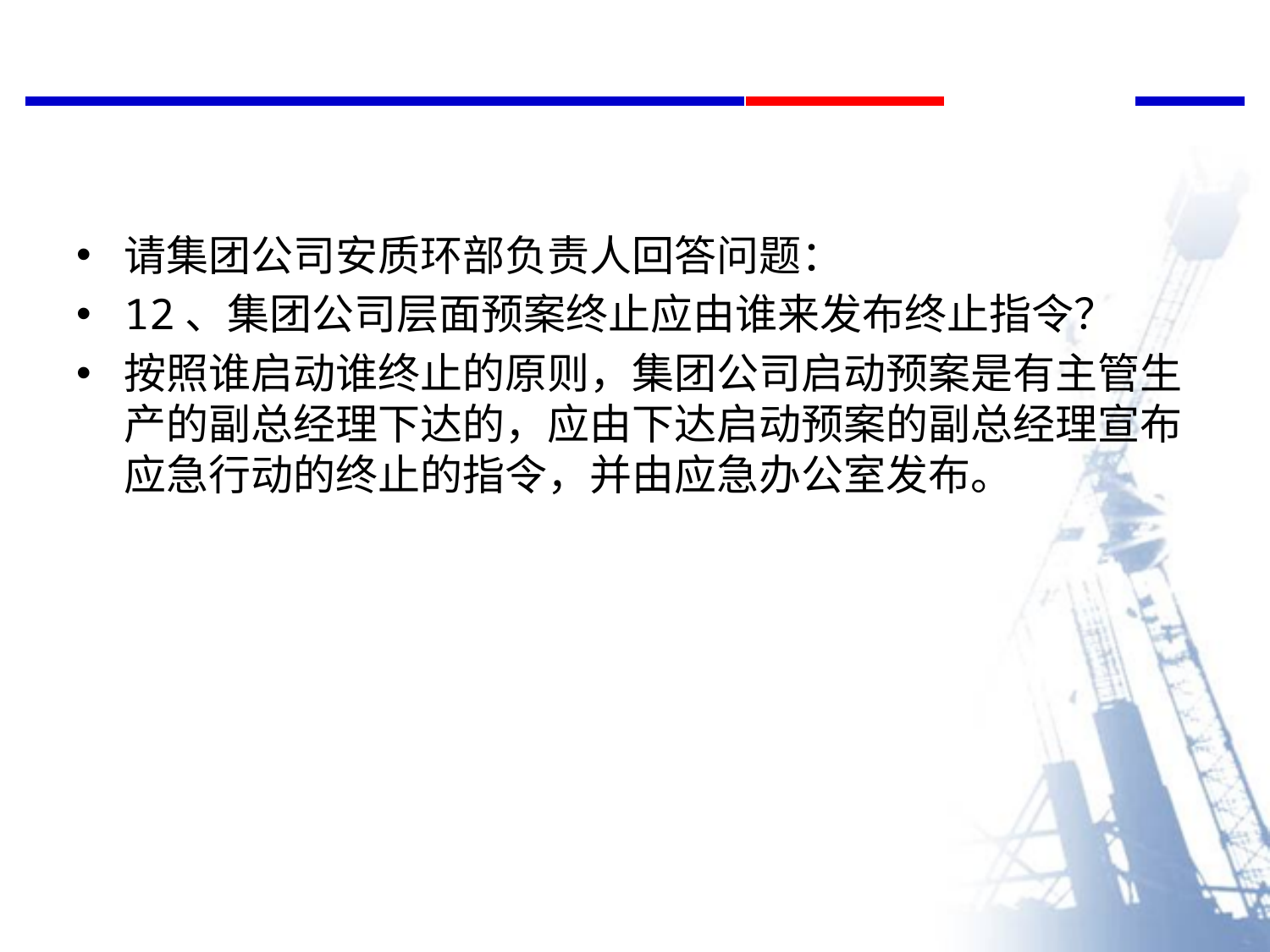

请集团公司安质环部负责人回答问题：
12、集团公司层面预案终止应由谁来发布终止指令？
按照谁启动谁终止的原则，集团公司启动预案是有主管生产的副总经理下达的，应由下达启动预案的副总经理宣布应急行动的终止的指令，并由应急办公室发布。